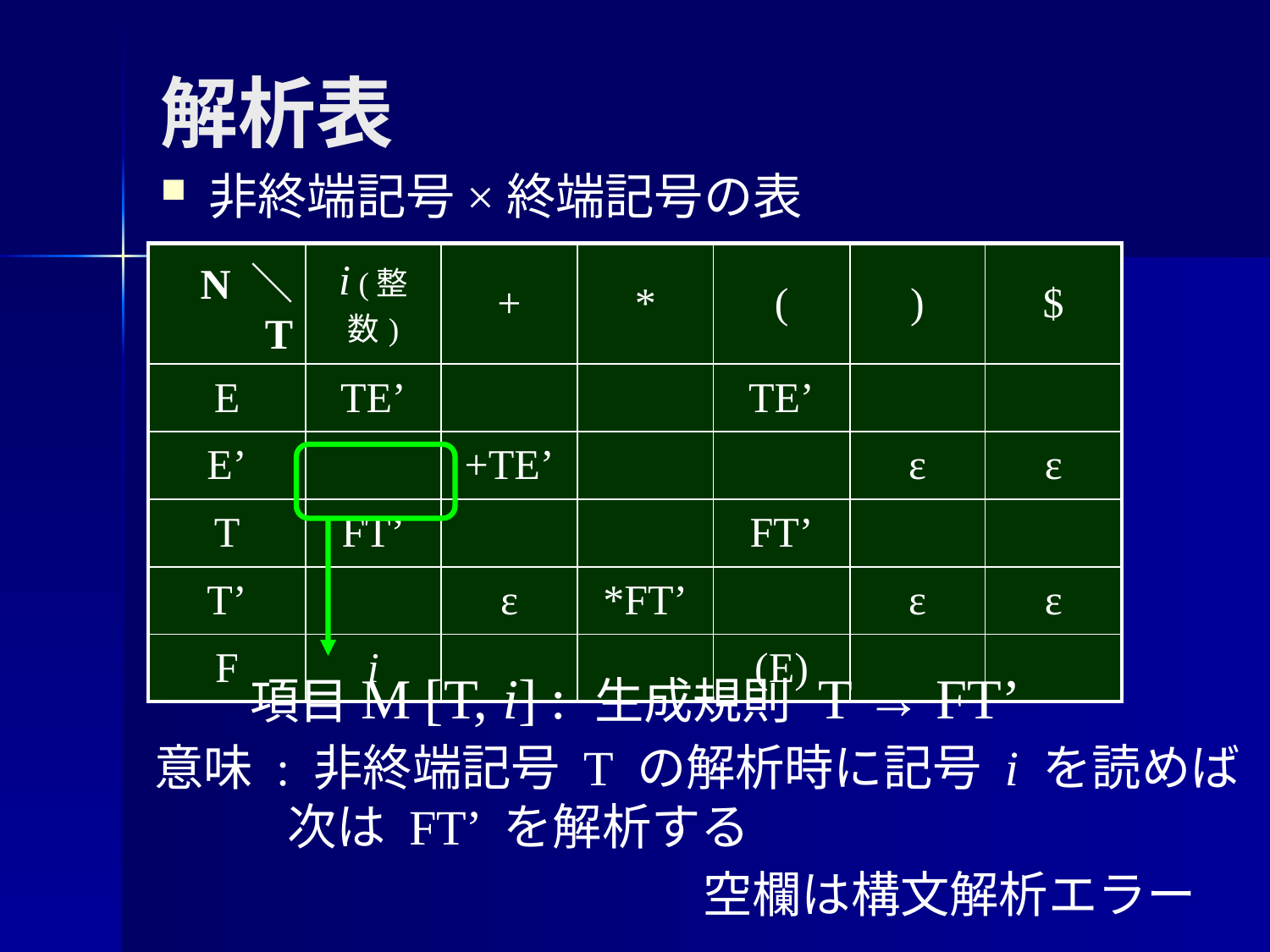

# 解析表
非終端記号×終端記号の表
| N ＼ T | i (整数) | + | \* | ( | ) | $ |
| --- | --- | --- | --- | --- | --- | --- |
| E | TE’ |  |  | TE’ |  |  |
| E’ |  | +TE’ |  |  | ε | ε |
| T | FT’ |  |  | FT’ |  |  |
| T’ |  | ε | \*FT’ |  | ε | ε |
| F | i |  |  | (E) |  |  |

項目M [T, i] : 生成規則 T → FT’
意味 : 非終端記号 T の解析時に記号 i を読めば
           次は FT’ を解析する
空欄は構文解析エラー